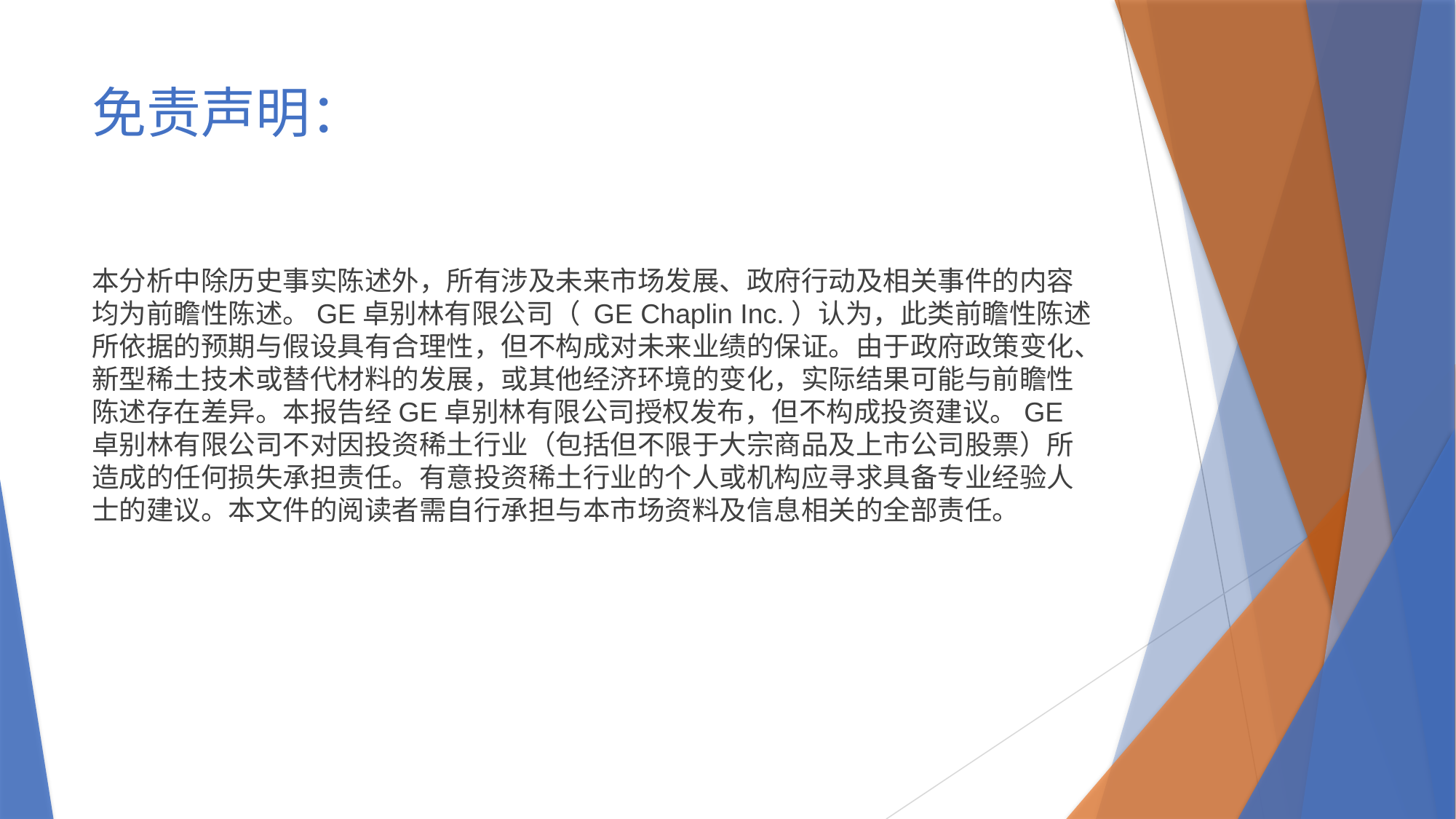

# 免责声明：
本分析中除历史事实陈述外，所有涉及未来市场发展、政府行动及相关事件的内容均为前瞻性陈述。GE卓别林有限公司（ GE Chaplin Inc.）认为，此类前瞻性陈述所依据的预期与假设具有合理性，但不构成对未来业绩的保证。由于政府政策变化、新型稀土技术或替代材料的发展，或其他经济环境的变化，实际结果可能与前瞻性陈述存在差异。本报告经GE卓别林有限公司授权发布，但不构成投资建议。GE卓别林有限公司不对因投资稀土行业（包括但不限于大宗商品及上市公司股票）所造成的任何损失承担责任。有意投资稀土行业的个人或机构应寻求具备专业经验人士的建议。本文件的阅读者需自行承担与本市场资料及信息相关的全部责任。